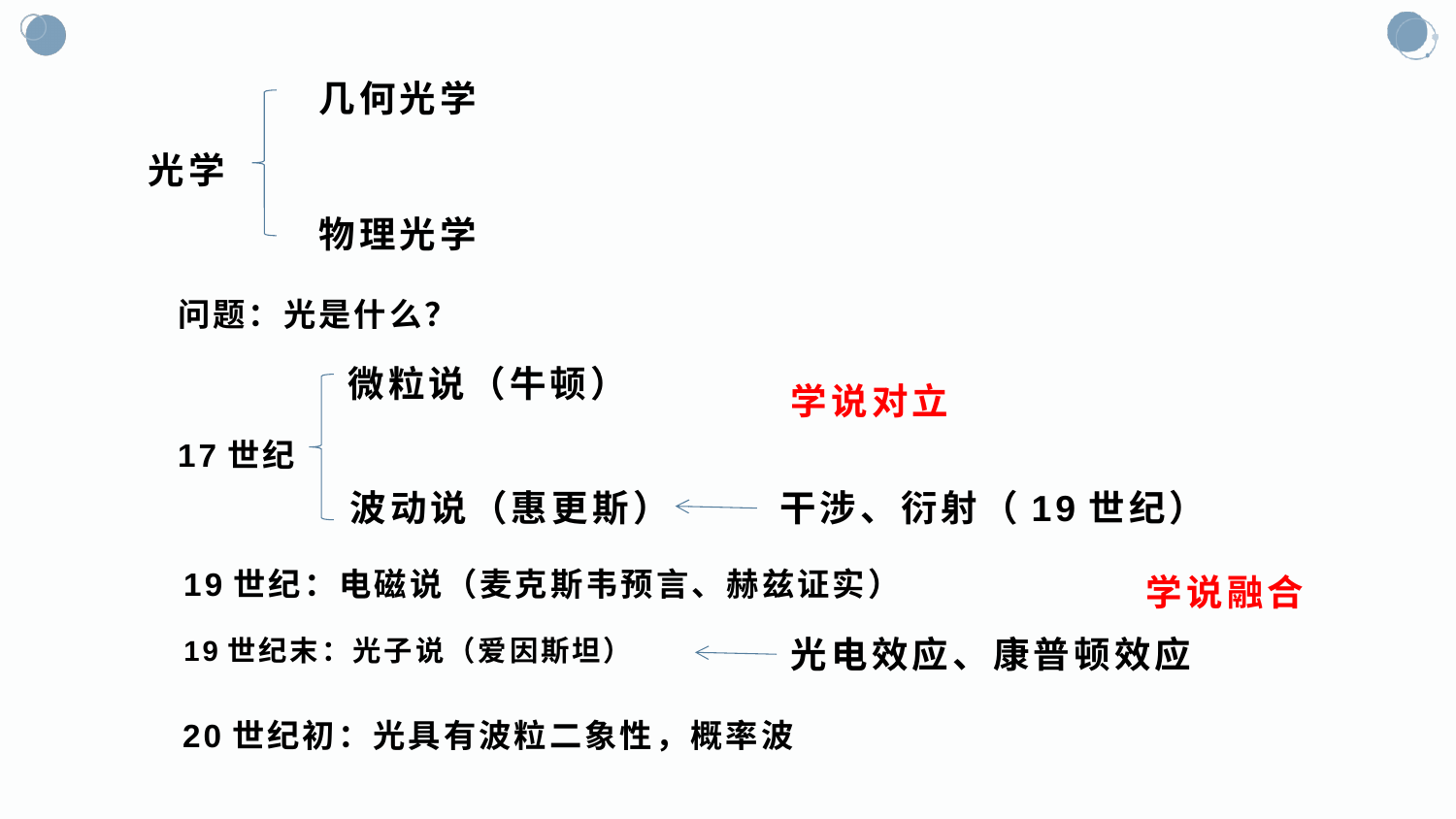

几何光学
# 光学

物理光学
问题：光是什么？

17世纪
微粒说（牛顿）
学说对立

波动说（惠更斯）
干涉、衍射（19世纪）
学说融合
19世纪：电磁说（麦克斯韦预言、赫兹证实）
光电效应、康普顿效应
19世纪末：光子说（爱因斯坦）
20世纪初：光具有波粒二象性，概率波